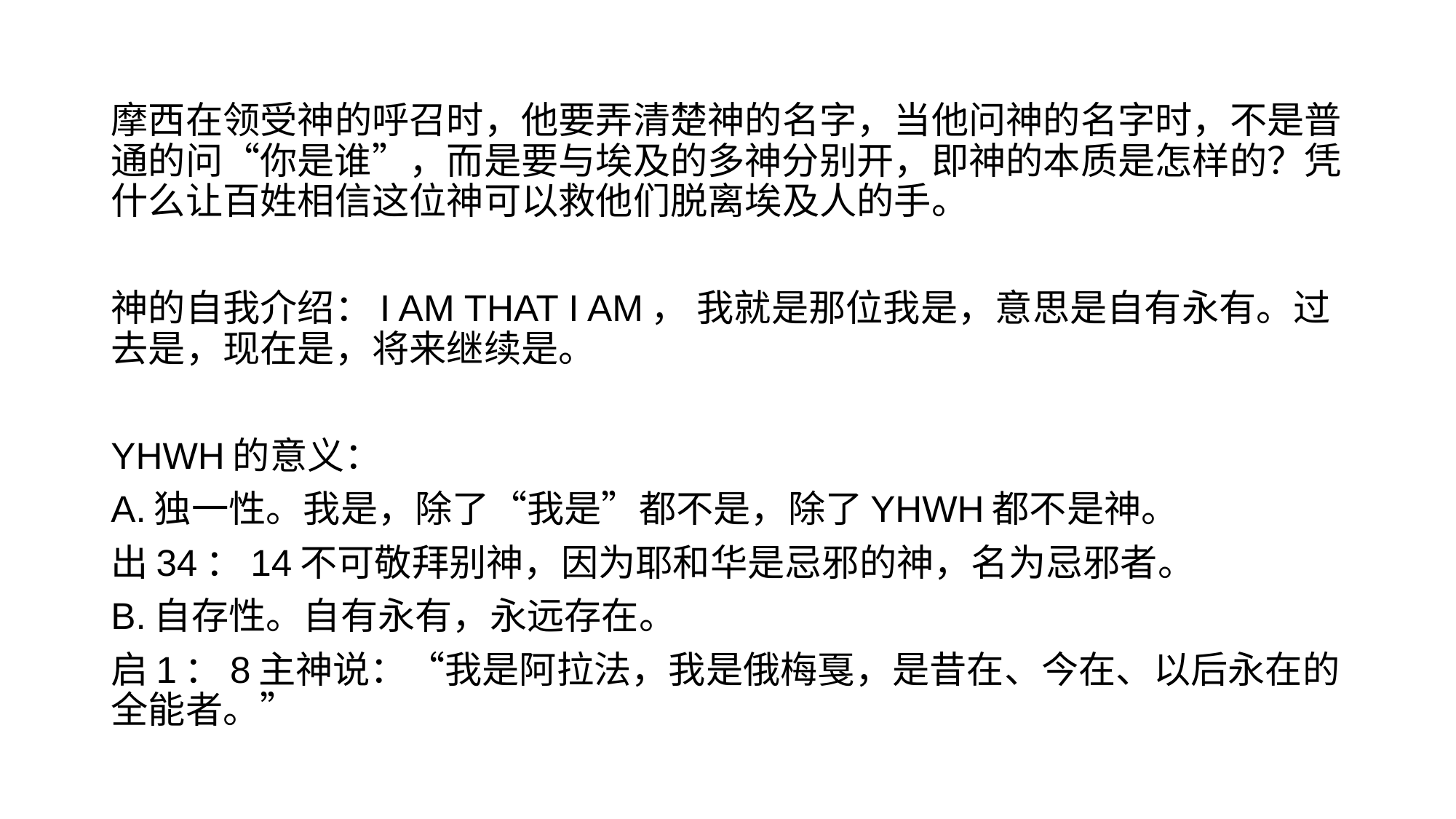

摩西在领受神的呼召时，他要弄清楚神的名字，当他问神的名字时，不是普通的问“你是谁”，而是要与埃及的多神分别开，即神的本质是怎样的？凭什么让百姓相信这位神可以救他们脱离埃及人的手。

神的自我介绍：I AM THAT I AM， 我就是那位我是，意思是自有永有。过去是，现在是，将来继续是。

YHWH的意义：
A.独一性。我是，除了“我是”都不是，除了YHWH都不是神。
出34：14不可敬拜别神，因为耶和华是忌邪的神，名为忌邪者。
B.自存性。自有永有，永远存在。
启1：8主神说：“我是阿拉法，我是俄梅戛，是昔在、今在、以后永在的全能者。”